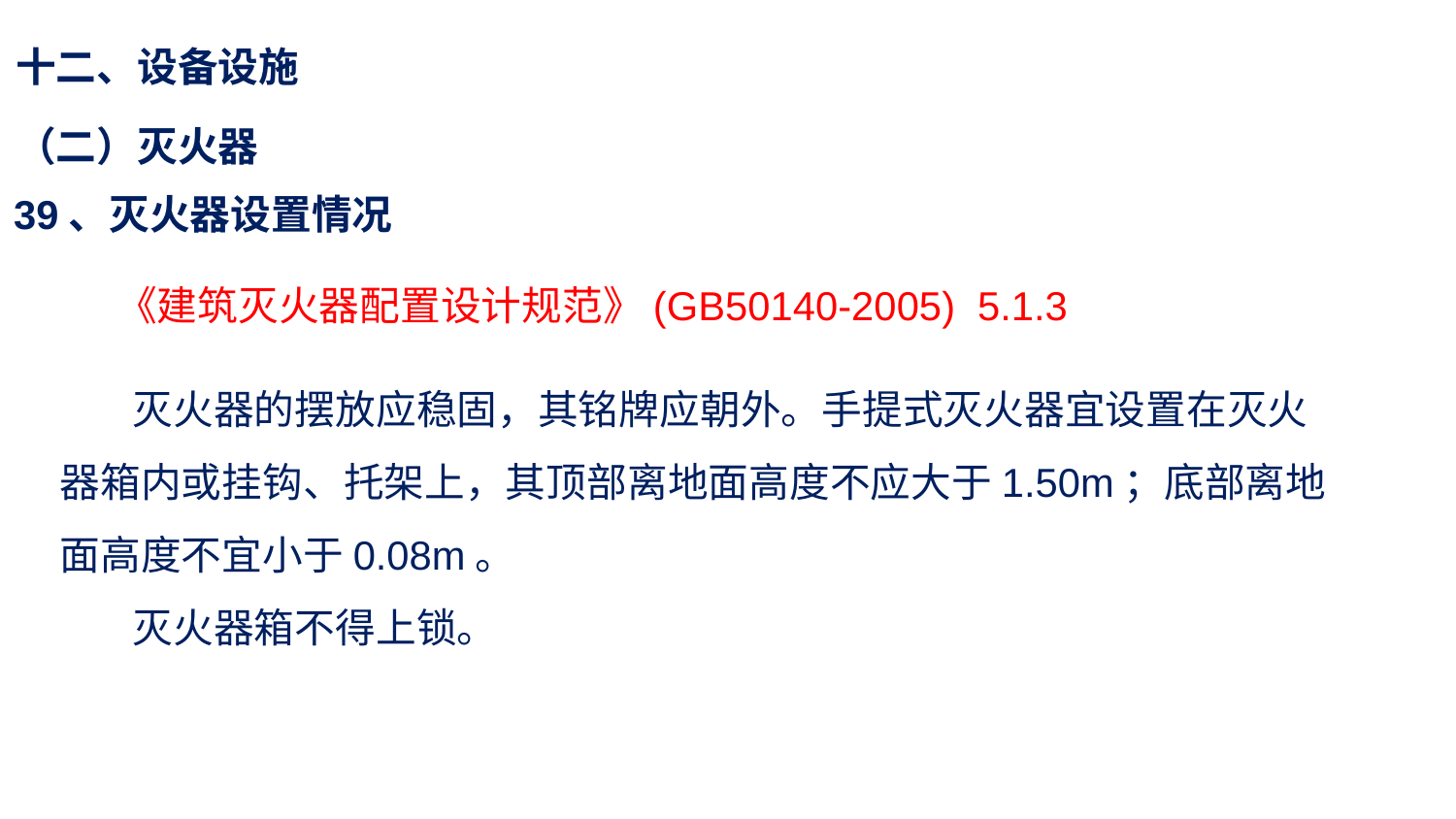

十二、设备设施
（二）灭火器
39、灭火器设置情况
《建筑灭火器配置设计规范》(GB50140-2005)  5.1.3
灭火器的摆放应稳固，其铭牌应朝外。手提式灭火器宜设置在灭火器箱内或挂钩、托架上，其顶部离地面高度不应大于1.50m；底部离地面高度不宜小于0.08m。
灭火器箱不得上锁。